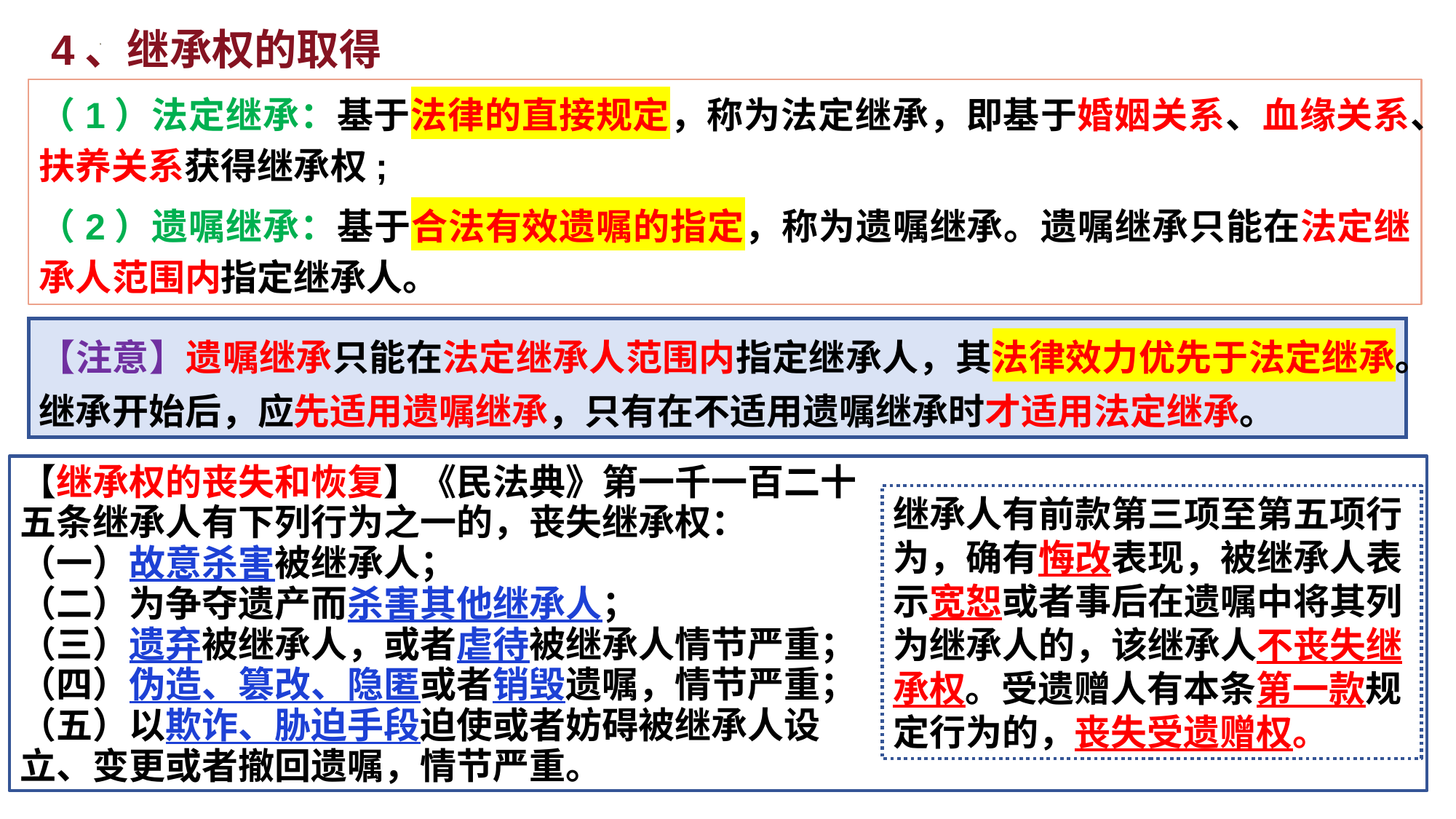

4、继承权的取得
（1）法定继承：基于法律的直接规定，称为法定继承，即基于婚姻关系、血缘关系、扶养关系获得继承权;
（2）遗嘱继承：基于合法有效遗嘱的指定，称为遗嘱继承。遗嘱继承只能在法定继承人范围内指定继承人。
【注意】遗嘱继承只能在法定继承人范围内指定继承人，其法律效力优先于法定继承。继承开始后，应先适用遗嘱继承，只有在不适用遗嘱继承时才适用法定继承。
【继承权的丧失和恢复】《民法典》第一千一百二十
五条继承人有下列行为之一的，丧失继承权：
（一）故意杀害被继承人；
（二）为争夺遗产而杀害其他继承人；
（三）遗弃被继承人，或者虐待被继承人情节严重；
（四）伪造、篡改、隐匿或者销毁遗嘱，情节严重；
（五）以欺诈、胁迫手段迫使或者妨碍被继承人设
立、变更或者撤回遗嘱，情节严重。
继承人有前款第三项至第五项行为，确有悔改表现，被继承人表示宽恕或者事后在遗嘱中将其列为继承人的，该继承人不丧失继承权。受遗赠人有本条第一款规定行为的，丧失受遗赠权。